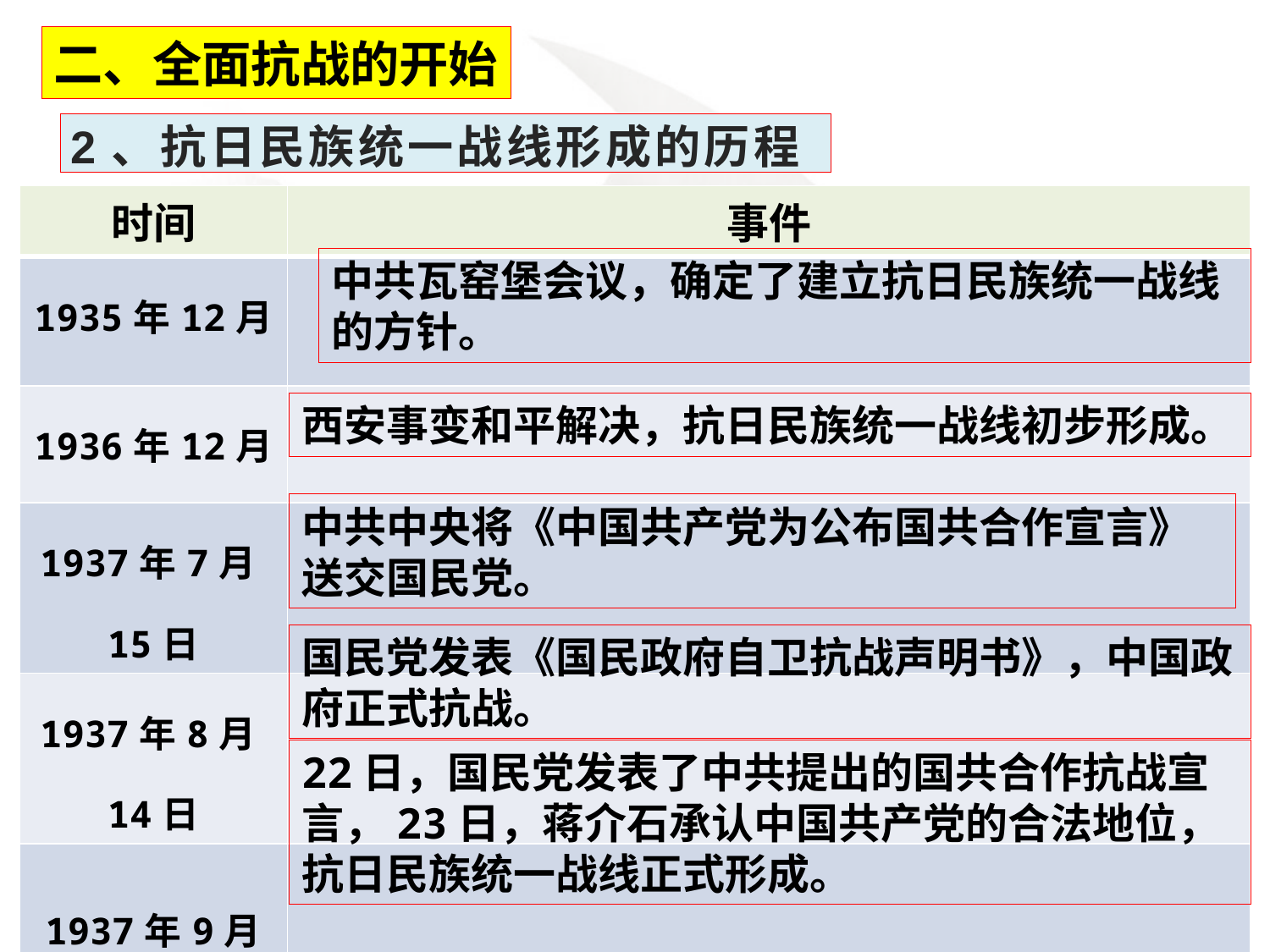

二、全面抗战的开始
2、抗日民族统一战线形成的历程
| 时间 | 事件 |
| --- | --- |
| 1935年12月 |  |
| 1936年12月 |  |
| 1937年7月15日 |  |
| 1937年8月14日 |  |
| 1937年9月 |  |
中共瓦窑堡会议，确定了建立抗日民族统一战线的方针。
西安事变和平解决，抗日民族统一战线初步形成。
中共中央将《中国共产党为公布国共合作宣言》送交国民党。
国民党发表《国民政府自卫抗战声明书》，中国政府正式抗战。
22日，国民党发表了中共提出的国共合作抗战宣言，23日，蒋介石承认中国共产党的合法地位，抗日民族统一战线正式形成。